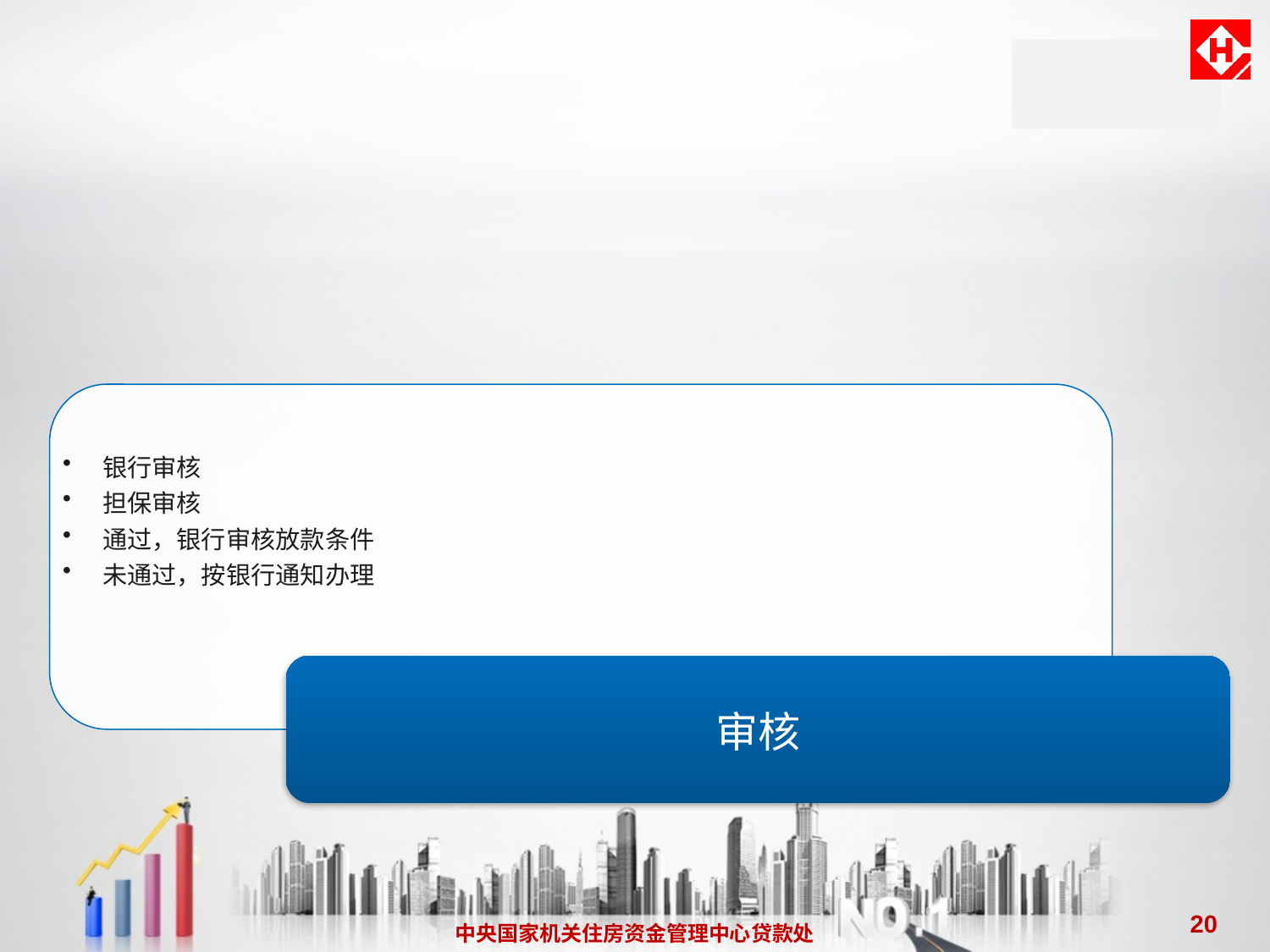

审核
放款
未通过，按银行通知办理
银行审核
担保审核
通过，银行审核放款条件
20
中央国家机关住房资金管理中心贷款处